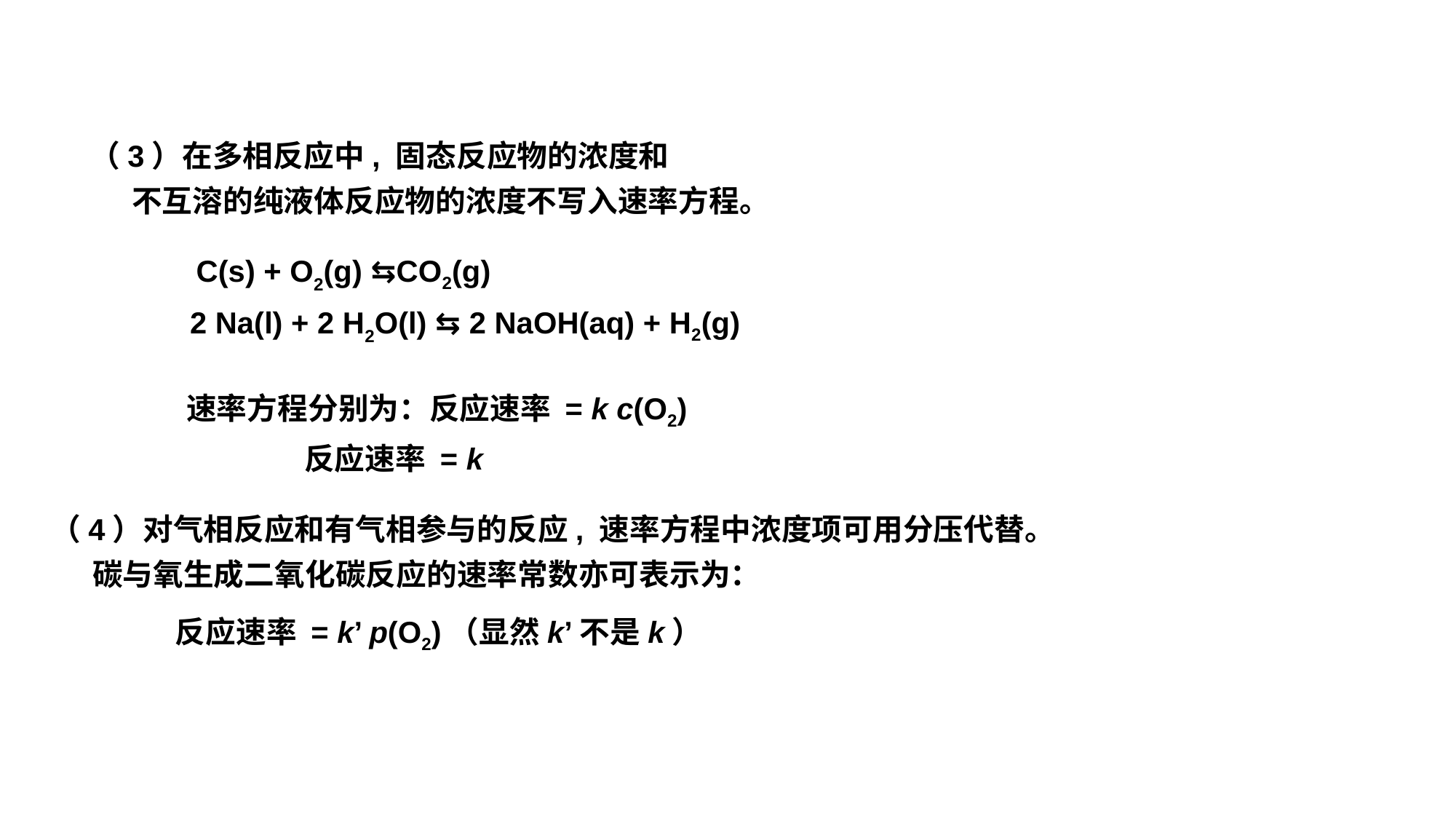

（3）在多相反应中, 固态反应物的浓度和
     不互溶的纯液体反应物的浓度不写入速率方程。
C(s) + O2(g) ⇆CO2(g)

2 Na(l) + 2 H2O(l) ⇆ 2 NaOH(aq) + H2(g)

速率方程分别为：反应速率 = k c(O2)
                反应速率 = k
（4）对气相反应和有气相参与的反应, 速率方程中浓度项可用分压代替。
     碳与氧生成二氧化碳反应的速率常数亦可表示为：
反应速率 = k’ p(O2)（显然k’不是k）